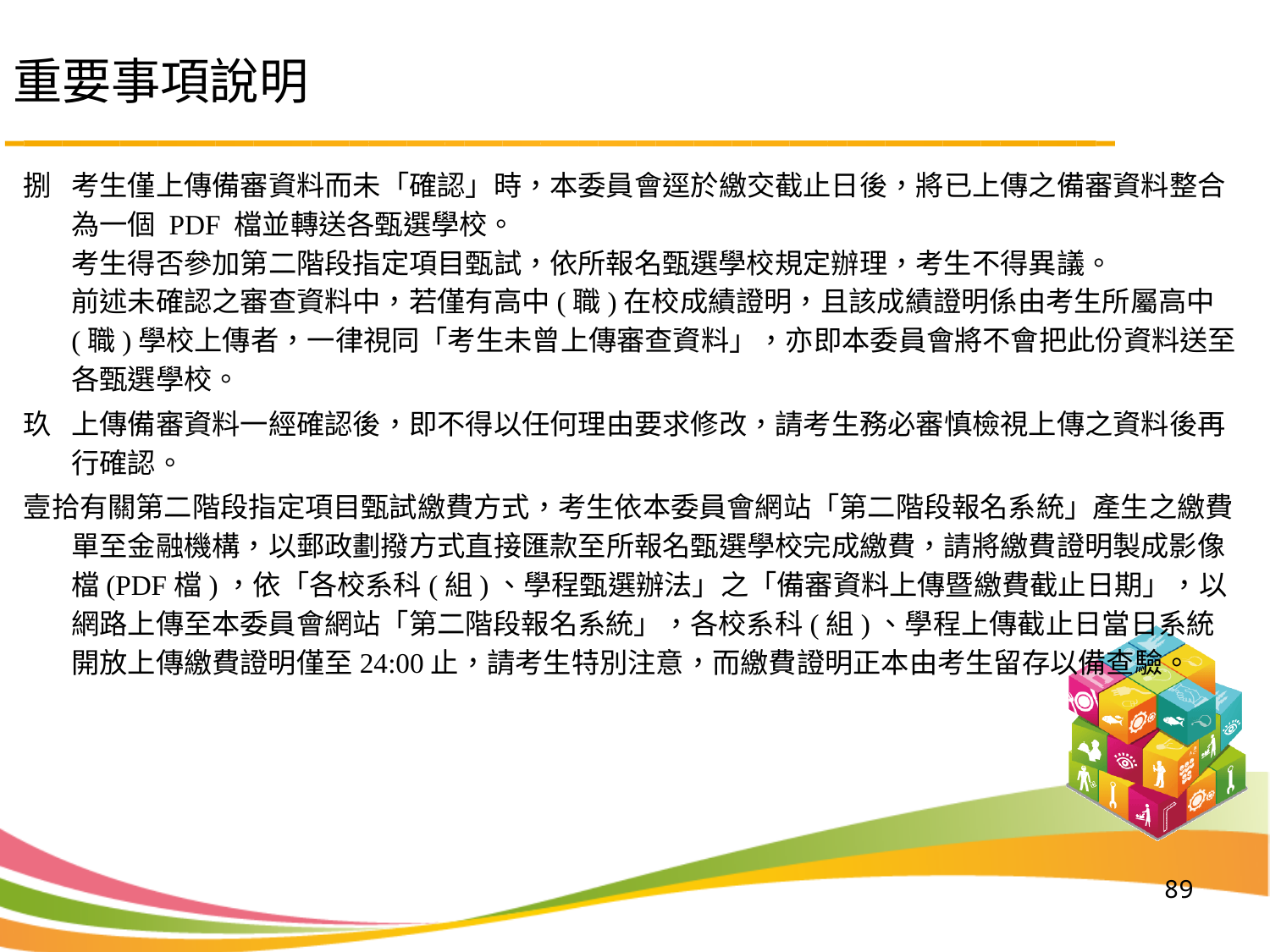

# 重要事項說明
考生僅上傳備審資料而未「確認」時，本委員會逕於繳交截止日後，將已上傳之備審資料整合為一個 PDF 檔並轉送各甄選學校。
考生得否參加第二階段指定項目甄試，依所報名甄選學校規定辦理，考生不得異議。
前述未確認之審查資料中，若僅有高中(職)在校成績證明，且該成績證明係由考生所屬高中(職)學校上傳者，一律視同「考生未曾上傳審查資料」，亦即本委員會將不會把此份資料送至各甄選學校。
上傳備審資料一經確認後，即不得以任何理由要求修改，請考生務必審慎檢視上傳之資料後再行確認。
有關第二階段指定項目甄試繳費方式，考生依本委員會網站「第二階段報名系統」產生之繳費單至金融機構，以郵政劃撥方式直接匯款至所報名甄選學校完成繳費，請將繳費證明製成影像檔(PDF檔)，依「各校系科(組)、學程甄選辦法」之「備審資料上傳暨繳費截止日期」，以網路上傳至本委員會網站「第二階段報名系統」，各校系科(組)、學程上傳截止日當日系統開放上傳繳費證明僅至24:00止，請考生特別注意，而繳費證明正本由考生留存以備查驗。

89